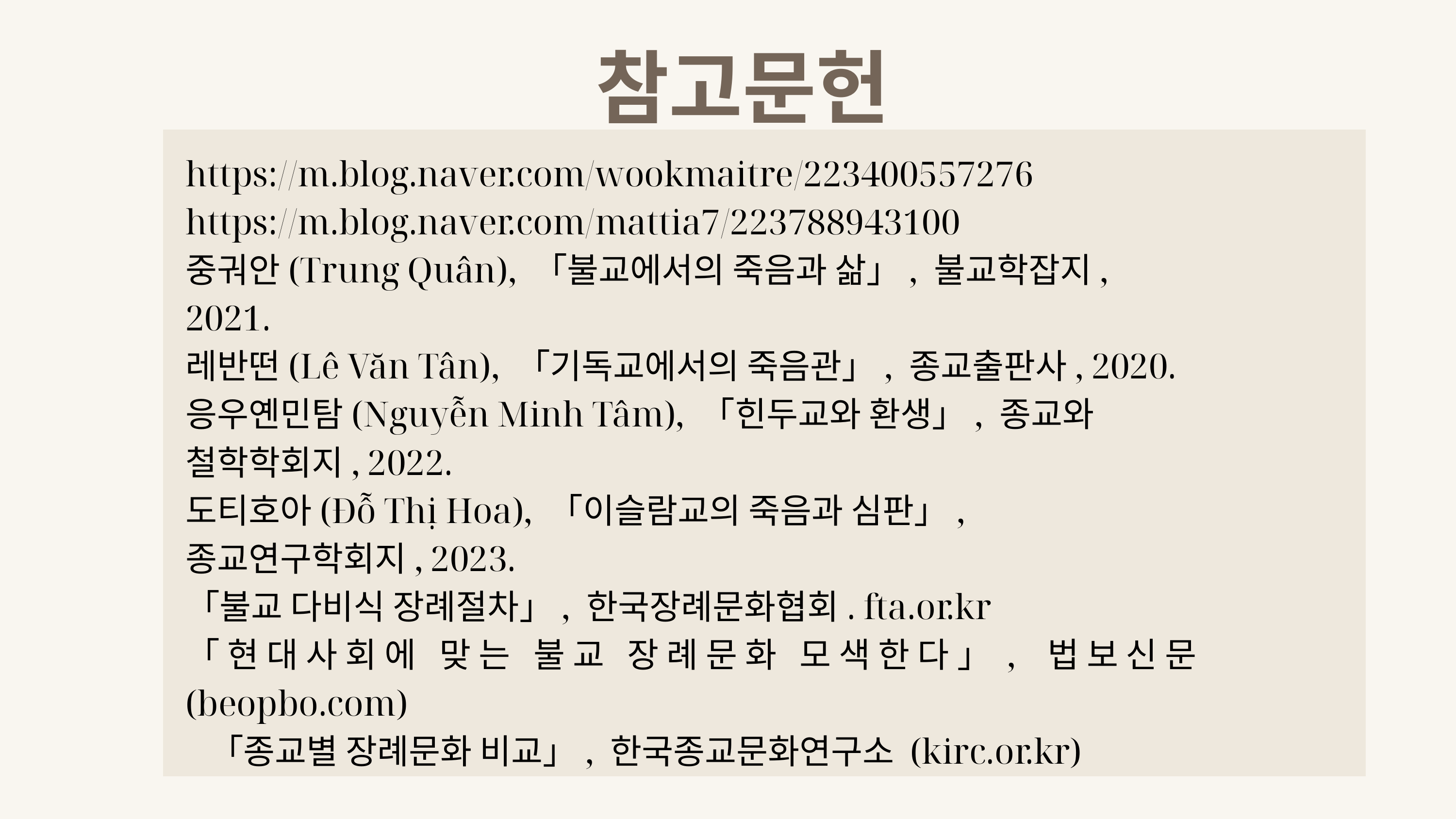

참고문헌

https://m.blog.naver.com/wookmaitre/223400557276
https://m.blog.naver.com/mattia7/223788943100
중궈안(Trung Quân), 「불교에서의 죽음과 삶」, 불교학잡지, 2021.
레반떤(Lê Văn Tân), 「기독교에서의 죽음관」, 종교출판사, 2020.
응우옌민탐(Nguyễn Minh Tâm), 「힌두교와 환생」, 종교와 철학학회지, 2022.
도티호아(Đỗ Thị Hoa), 「이슬람교의 죽음과 심판」, 종교연구학회지, 2023.
「불교 다비식 장례절차」, 한국장례문화협회. fta.or.kr
「현대사회에 맞는 불교 장례문화 모색한다」, 법보신문 (beopbo.com)
  「종교별 장례문화 비교」, 한국종교문화연구소 (kirc.or.kr)